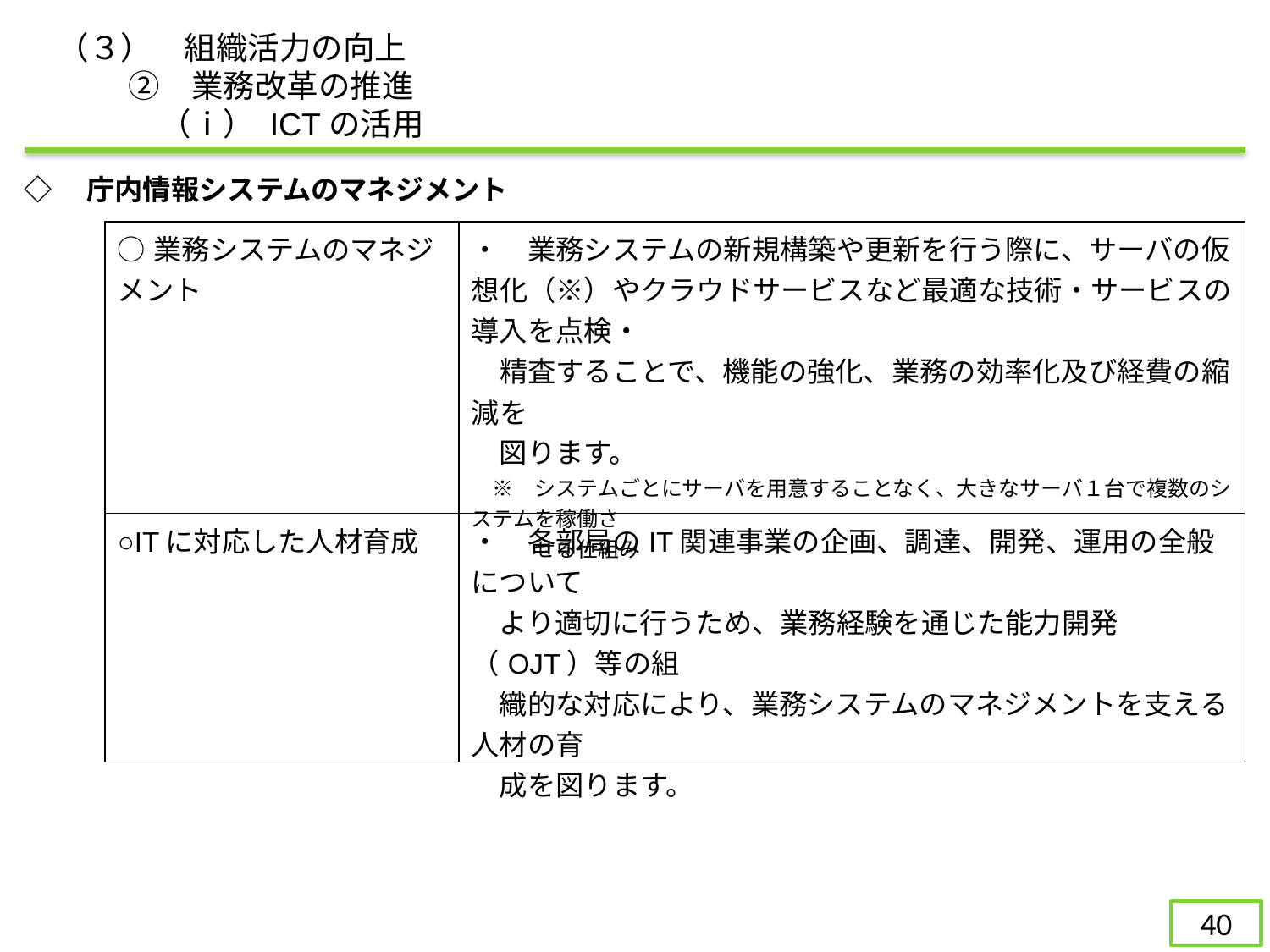

（３）　組織活力の向上
　　 ②　業務改革の推進
　　　 （ⅰ） ICTの活用

◇　庁内情報システムのマネジメント
| ○業務システムのマネジメント | ・　業務システムの新規構築や更新を行う際に、サーバの仮想化（※）やクラウドサービスなど最適な技術・サービスの導入を点検・ 　精査することで、機能の強化、業務の効率化及び経費の縮減を 　図ります。 　※　システムごとにサーバを用意することなく、大きなサーバ１台で複数のシステムを稼働さ 　　　せる仕組み |
| --- | --- |
| ○ITに対応した人材育成 | ・　各部局のIT関連事業の企画、調達、開発、運用の全般について 　より適切に行うため、業務経験を通じた能力開発（OJT）等の組 　織的な対応により、業務システムのマネジメントを支える人材の育 　成を図ります。 |

40